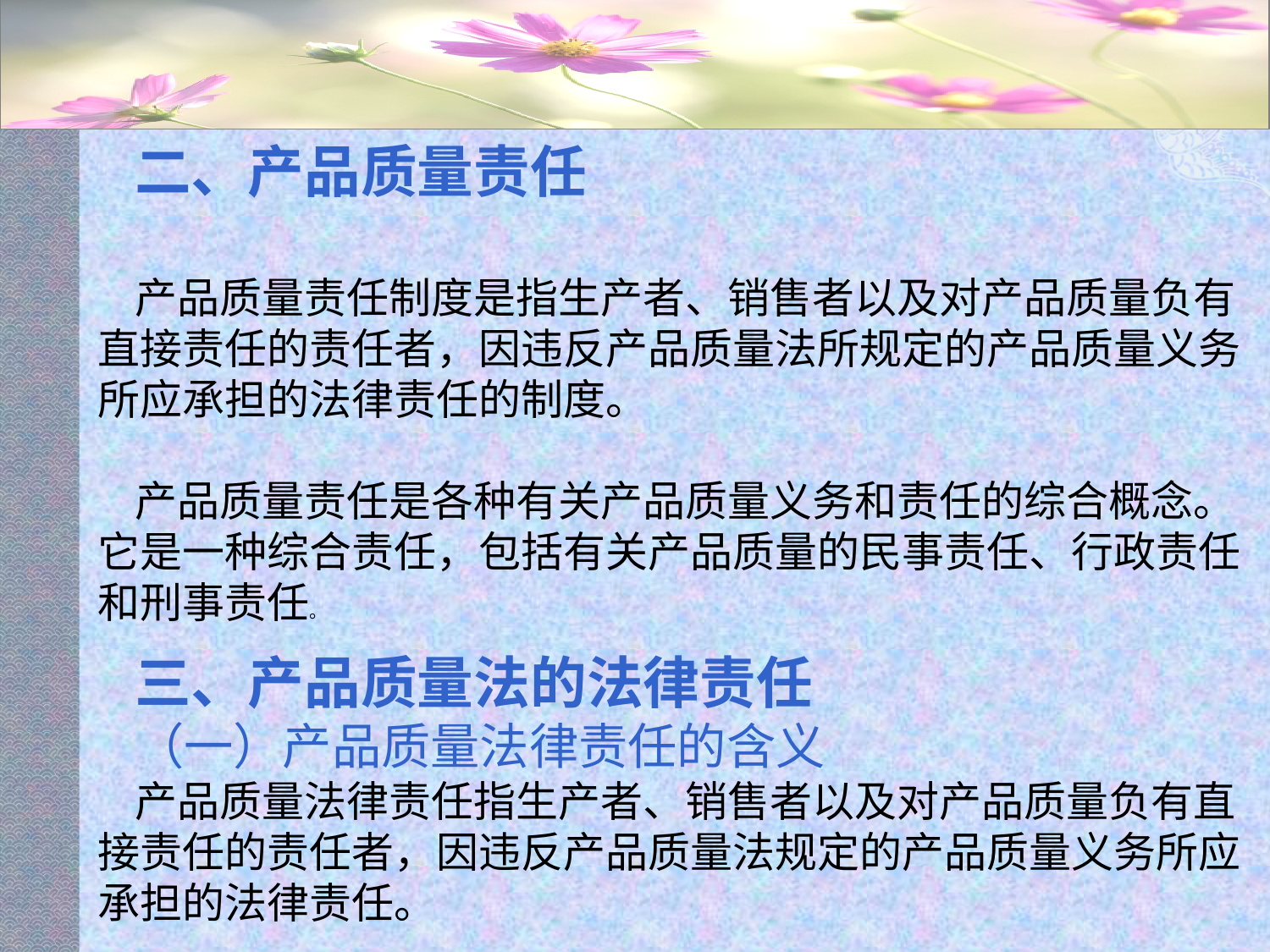

#
二、产品质量责任

产品质量责任制度是指生产者、销售者以及对产品质量负有直接责任的责任者，因违反产品质量法所规定的产品质量义务所应承担的法律责任的制度。

产品质量责任是各种有关产品质量义务和责任的综合概念。它是一种综合责任，包括有关产品质量的民事责任、行政责任和刑事责任。

三、产品质量法的法律责任
（一）产品质量法律责任的含义
产品质量法律责任指生产者、销售者以及对产品质量负有直接责任的责任者，因违反产品质量法规定的产品质量义务所应承担的法律责任。